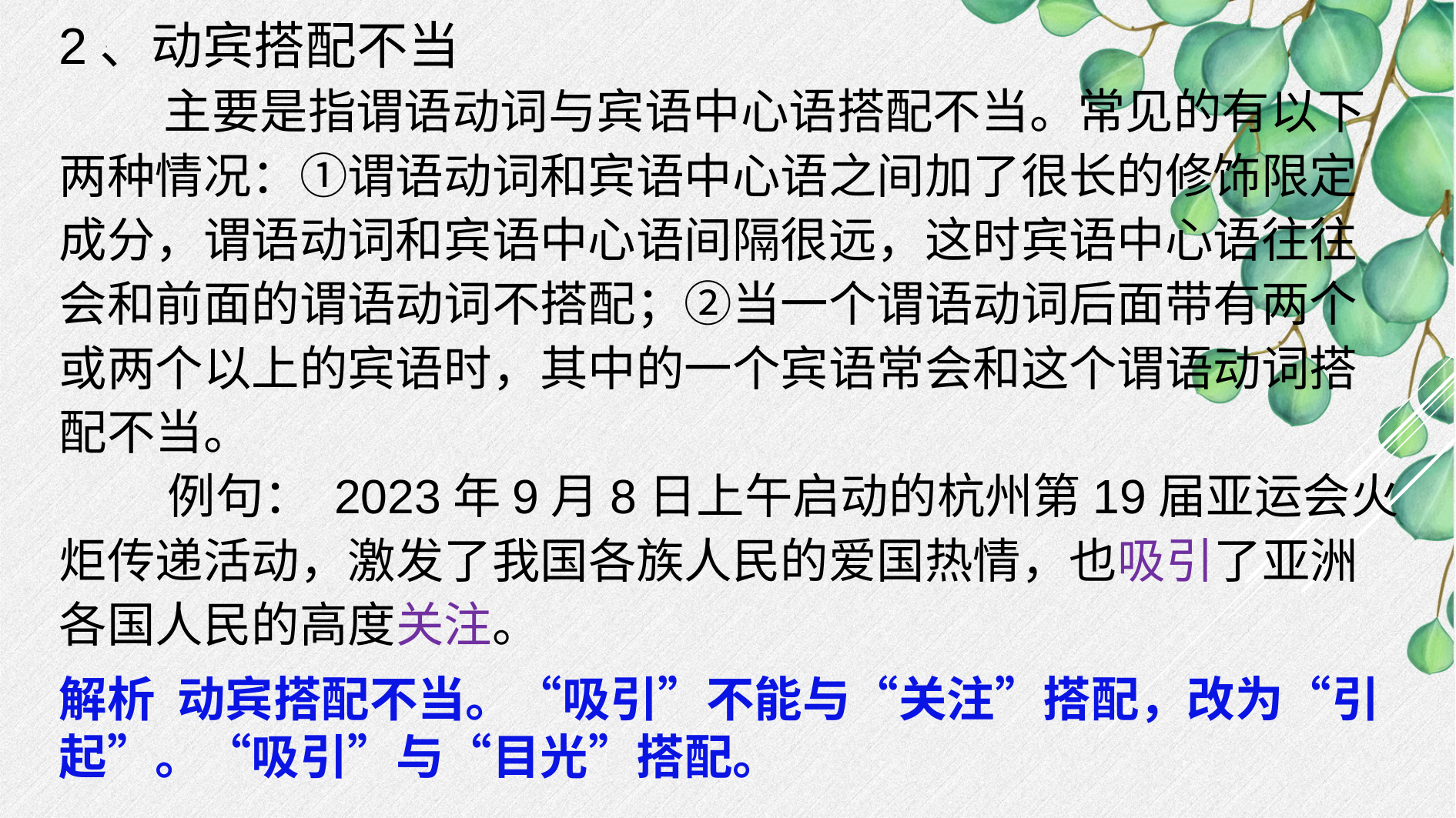

2、动宾搭配不当
        主要是指谓语动词与宾语中心语搭配不当。常见的有以下两种情况：①谓语动词和宾语中心语之间加了很长的修饰限定成分，谓语动词和宾语中心语间隔很远，这时宾语中心语往往会和前面的谓语动词不搭配；②当一个谓语动词后面带有两个或两个以上的宾语时，其中的一个宾语常会和这个谓语动词搭配不当。
         例句： 2023年9月8日上午启动的杭州第19届亚运会火炬传递活动，激发了我国各族人民的爱国热情，也吸引了亚洲各国人民的高度关注。
解析  动宾搭配不当。“吸引”不能与“关注”搭配，改为“引起”。“吸引”与“目光”搭配。